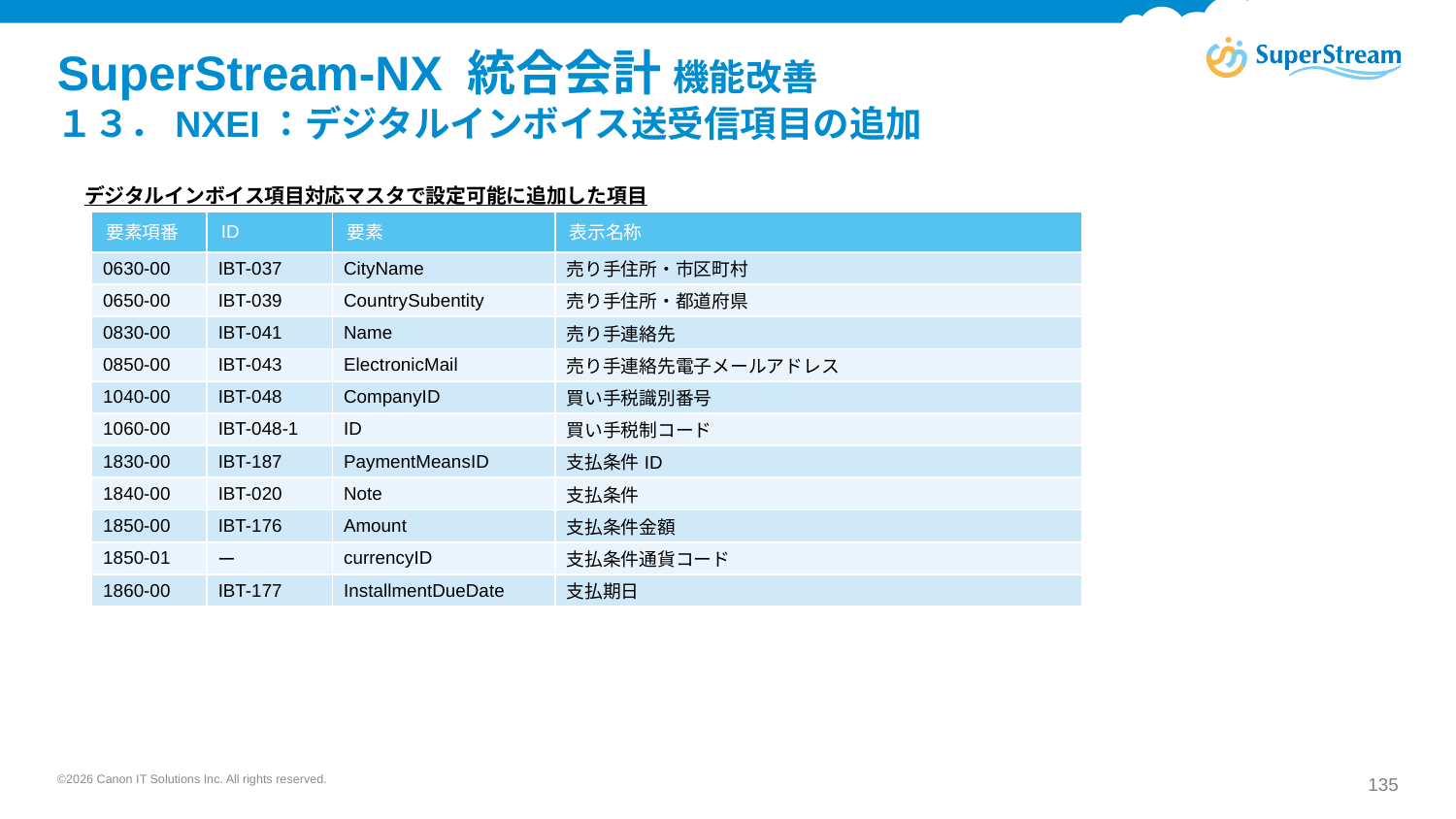

# SuperStream-NX 統合会計 機能改善 １３．NXEI：デジタルインボイス送受信項目の追加
デジタルインボイス項目対応マスタで設定可能に追加した項目
| 要素項番 | ID | 要素 | 表示名称 |
| --- | --- | --- | --- |
| 0630-00 | IBT-037 | CityName | 売り手住所・市区町村 |
| 0650-00 | IBT-039 | CountrySubentity | 売り手住所・都道府県 |
| 0830-00 | IBT-041 | Name | 売り手連絡先 |
| 0850-00 | IBT-043 | ElectronicMail | 売り手連絡先電子メールアドレス |
| 1040-00 | IBT-048 | CompanyID | 買い手税識別番号 |
| 1060-00 | IBT-048-1 | ID | 買い手税制コード |
| 1830-00 | IBT-187 | PaymentMeansID | 支払条件ID |
| 1840-00 | IBT-020 | Note | 支払条件 |
| 1850-00 | IBT-176 | Amount | 支払条件金額 |
| 1850-01 | ー | currencyID | 支払条件通貨コード |
| 1860-00 | IBT-177 | InstallmentDueDate | 支払期日 |
©2026 Canon IT Solutions Inc. All rights reserved.
135